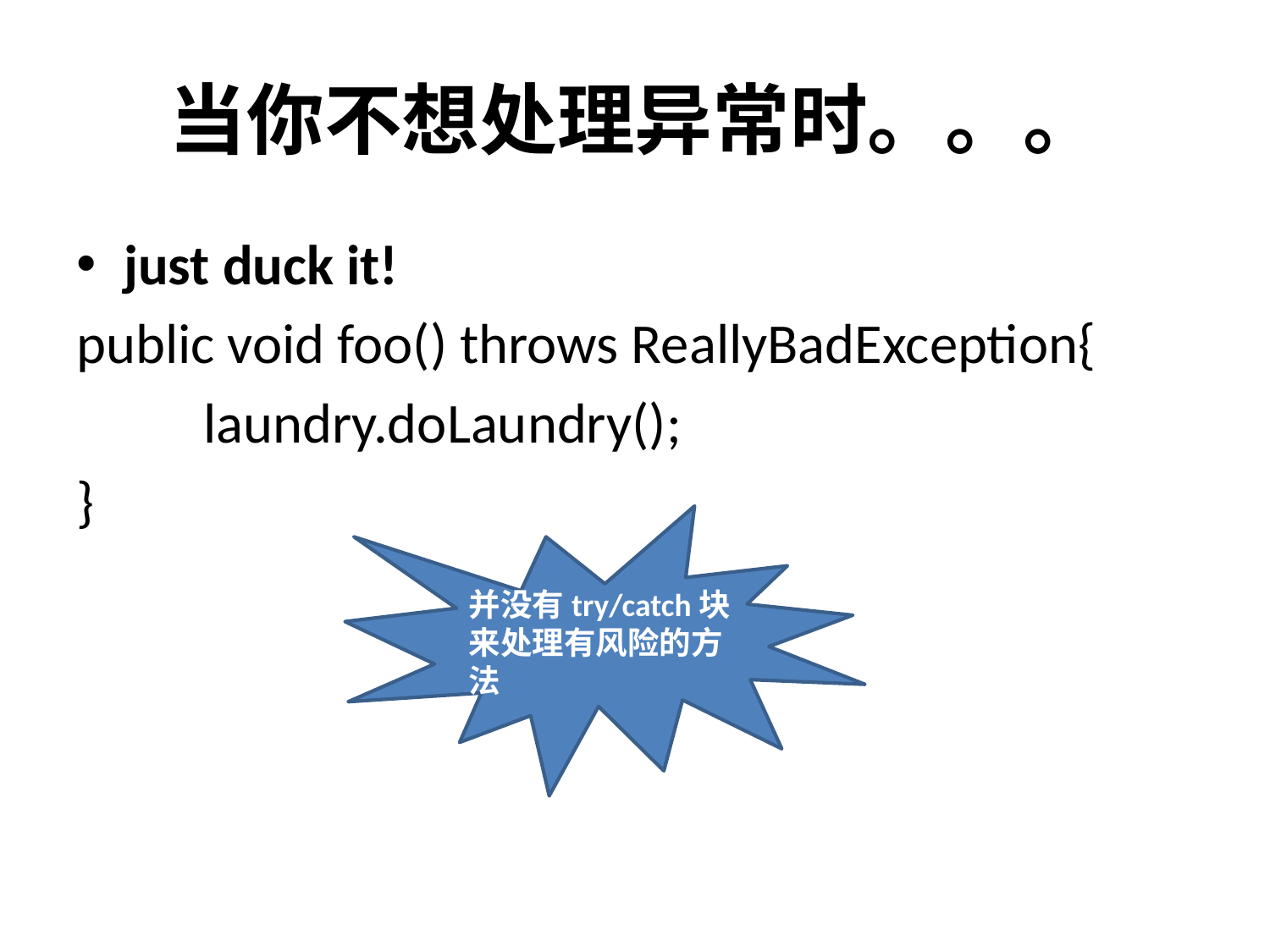

# 当你不想处理异常时。。。
just duck it!
public void foo() throws ReallyBadException{
	laundry.doLaundry();
}
并没有try/catch块
来处理有风险的方
法